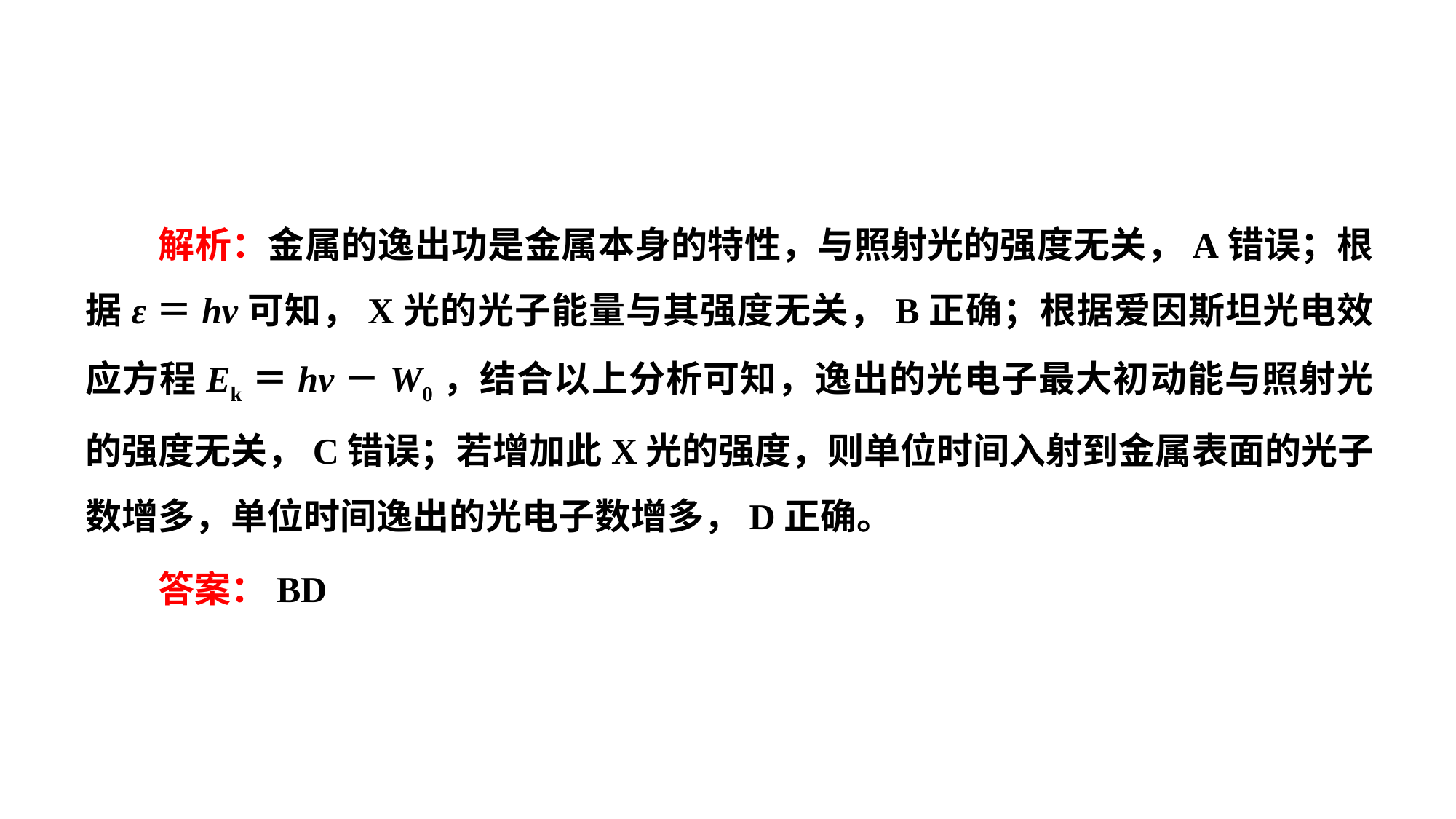

解析：金属的逸出功是金属本身的特性，与照射光的强度无关，A错误；根据ε＝hν可知，X光的光子能量与其强度无关，B正确；根据爱因斯坦光电效应方程Ek＝hν－W0，结合以上分析可知，逸出的光电子最大初动能与照射光的强度无关，C错误；若增加此X光的强度，则单位时间入射到金属表面的光子数增多，单位时间逸出的光电子数增多，D正确。
答案：BD